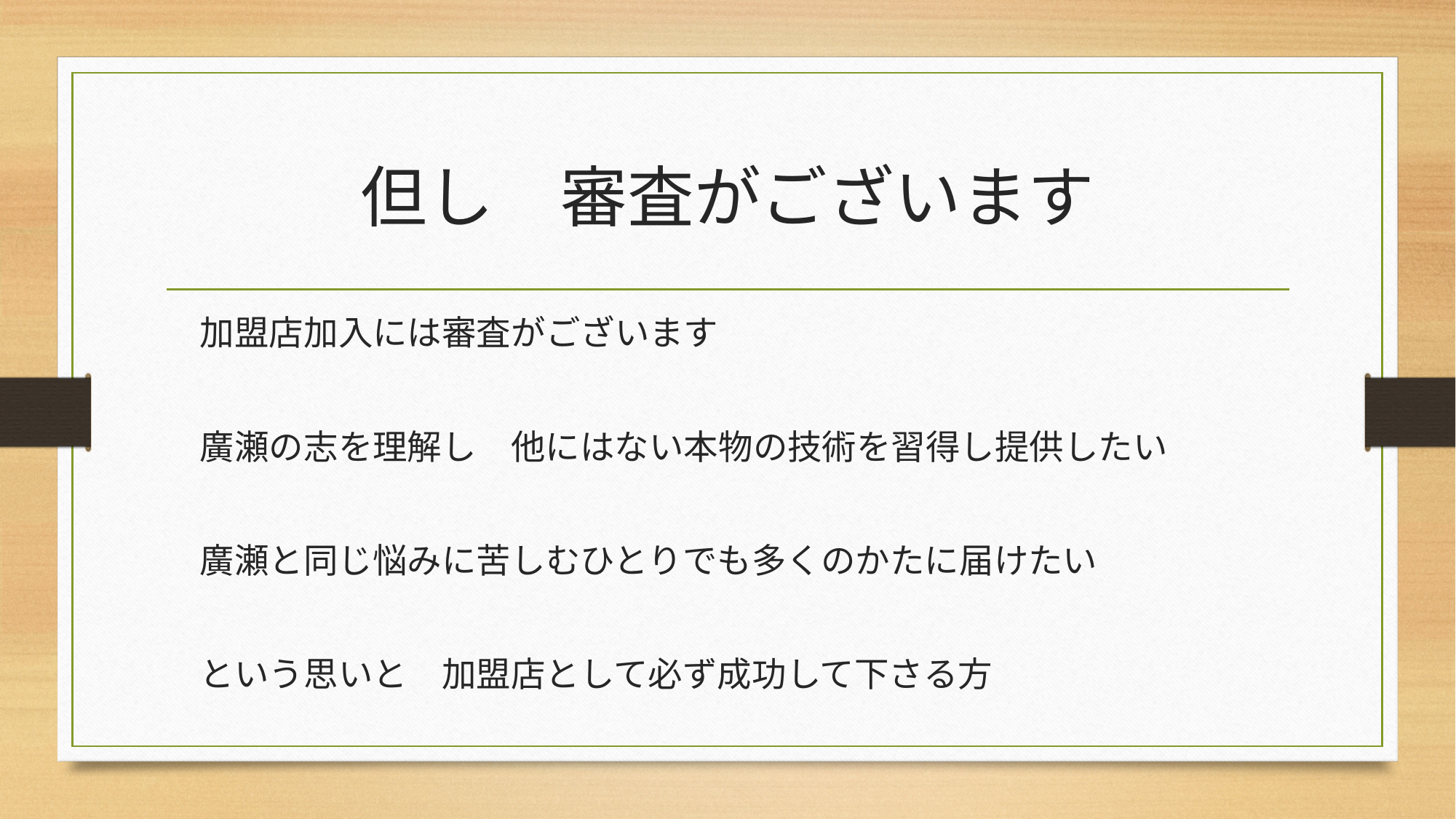

# 但し　審査がございます
　加盟店加入には審査がございます

　廣瀬の志を理解し　他にはない本物の技術を習得し提供したい

　廣瀬と同じ悩みに苦しむひとりでも多くのかたに届けたい

　という思いと　加盟店として必ず成功して下さる方